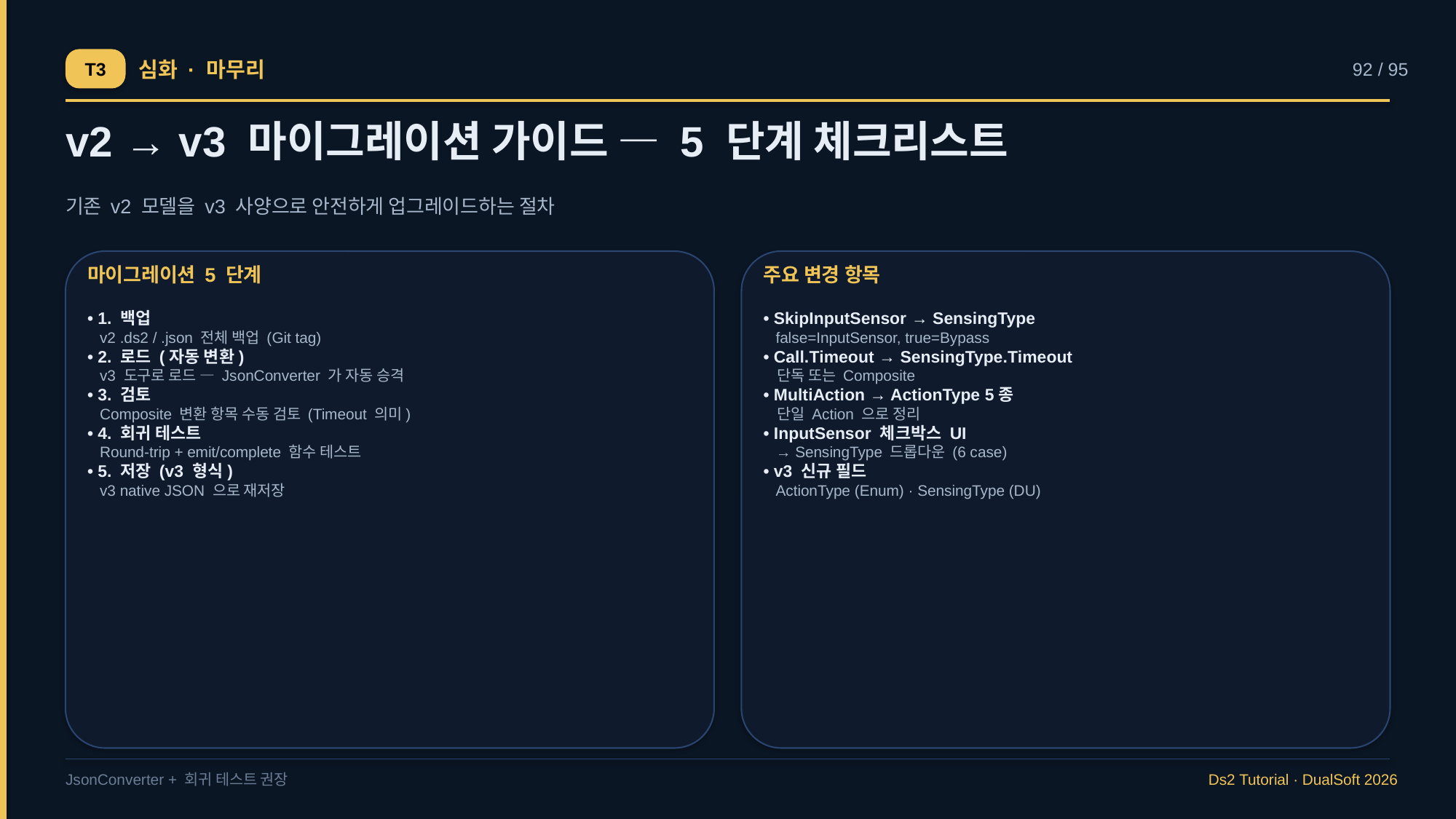

T3
심화 · 마무리
92 / 95
v2 → v3 마이그레이션 가이드 — 5 단계 체크리스트
기존 v2 모델을 v3 사양으로 안전하게 업그레이드하는 절차

마이그레이션 5 단계
주요 변경 항목
• 1. 백업
   v2 .ds2 / .json 전체 백업 (Git tag)
• 2. 로드 (자동 변환)
   v3 도구로 로드 — JsonConverter 가 자동 승격
• 3. 검토
   Composite 변환 항목 수동 검토 (Timeout 의미)
• 4. 회귀 테스트
   Round-trip + emit/complete 함수 테스트
• 5. 저장 (v3 형식)
   v3 native JSON 으로 재저장
• SkipInputSensor → SensingType
   false=InputSensor, true=Bypass
• Call.Timeout → SensingType.Timeout
   단독 또는 Composite
• MultiAction → ActionType 5종
   단일 Action 으로 정리
• InputSensor 체크박스 UI
   → SensingType 드롭다운 (6 case)
• v3 신규 필드
   ActionType (Enum) · SensingType (DU)
JsonConverter + 회귀 테스트 권장
Ds2 Tutorial · DualSoft 2026